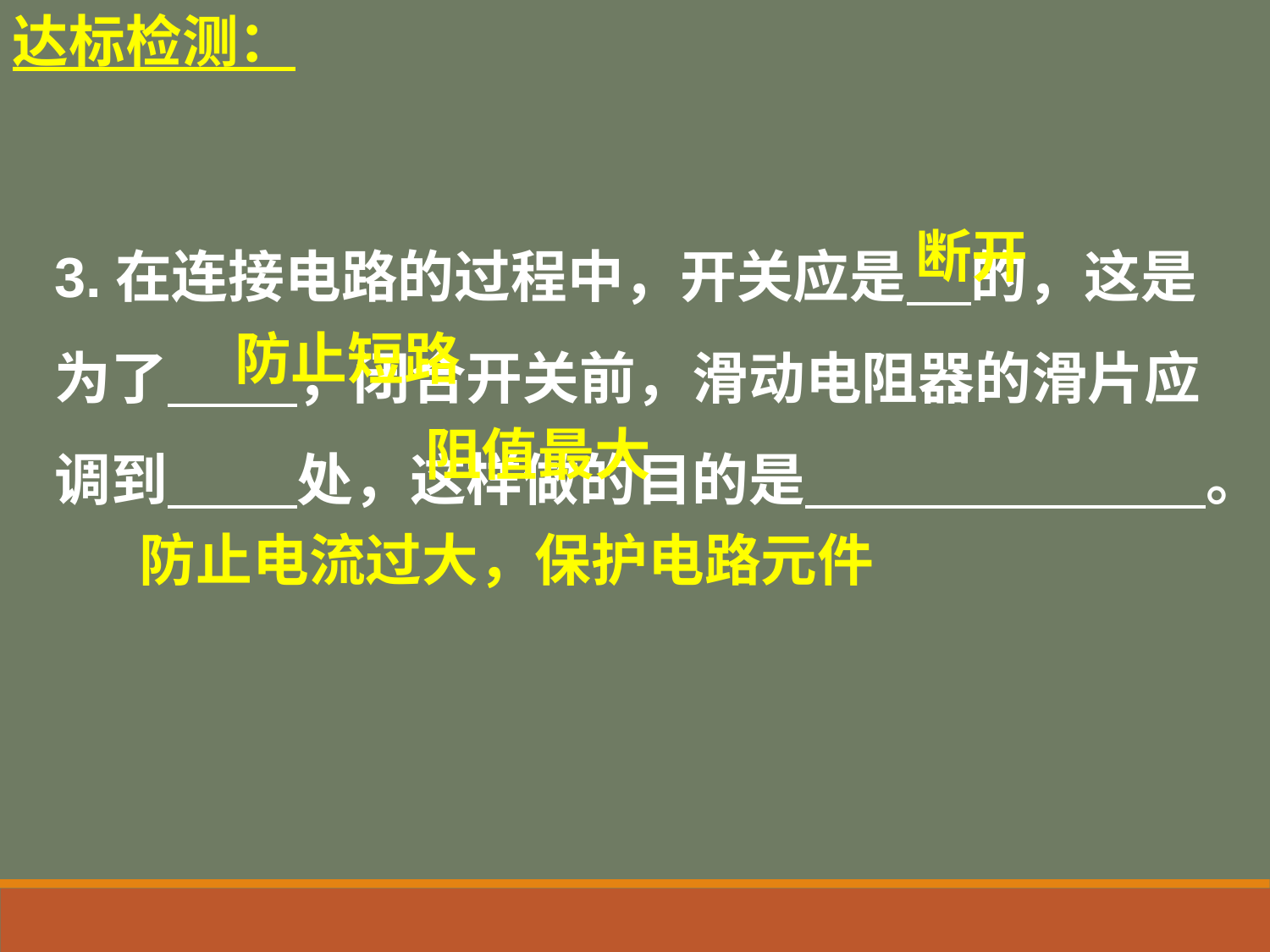

达标检测：
3.在连接电路的过程中，开关应是     的，这是为了          ，闭合开关前，滑动电阻器的滑片应调到          处，这样做的目的是                               。
断开
防止短路
阻值最大
防止电流过大，保护电路元件